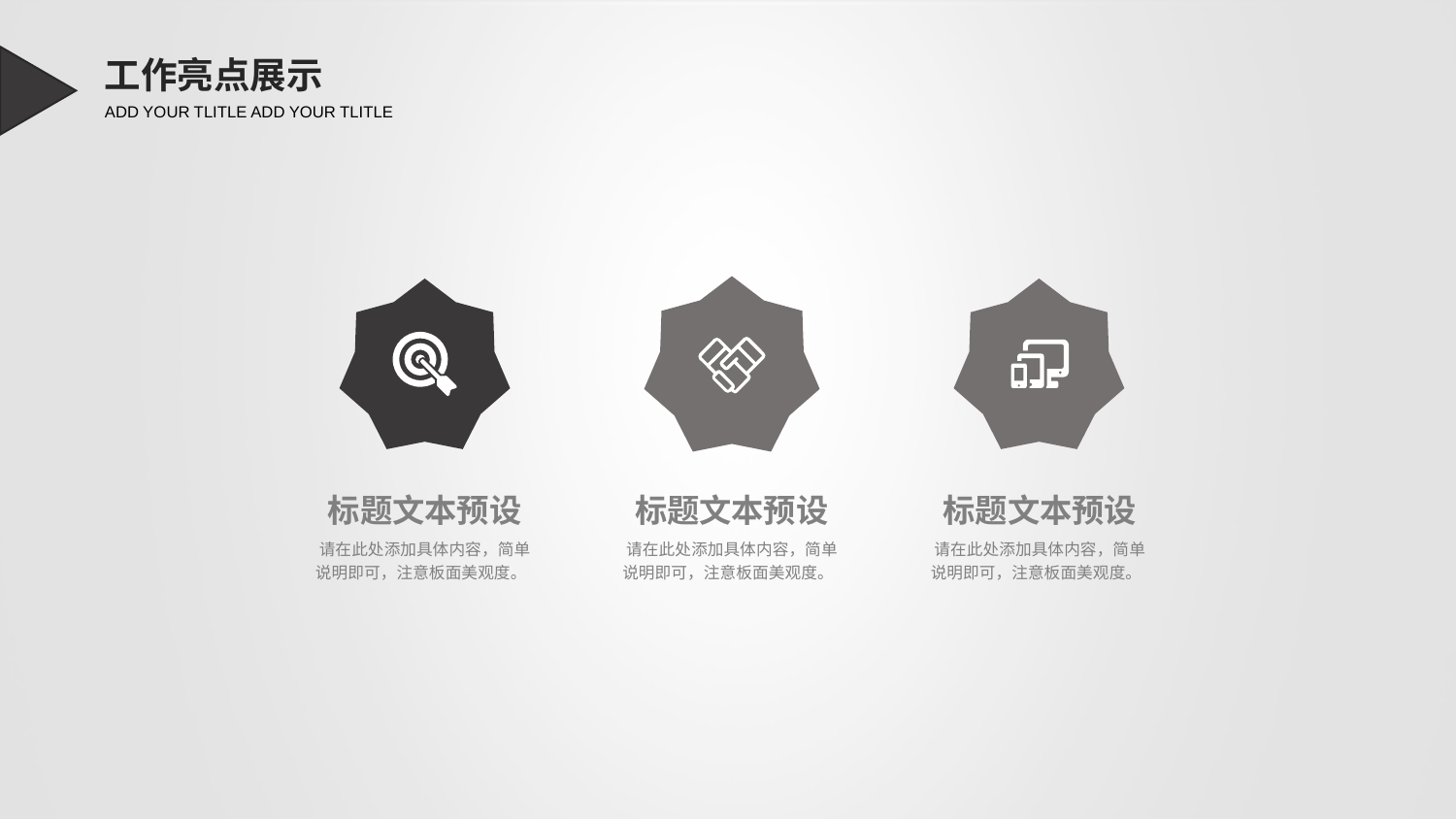

工作亮点展示

ADD YOUR TLITLE ADD YOUR TLITLE

标题文本预设
请在此处添加具体内容，简单说明即可，注意板面美观度。

标题文本预设
请在此处添加具体内容，简单说明即可，注意板面美观度。

标题文本预设
请在此处添加具体内容，简单说明即可，注意板面美观度。